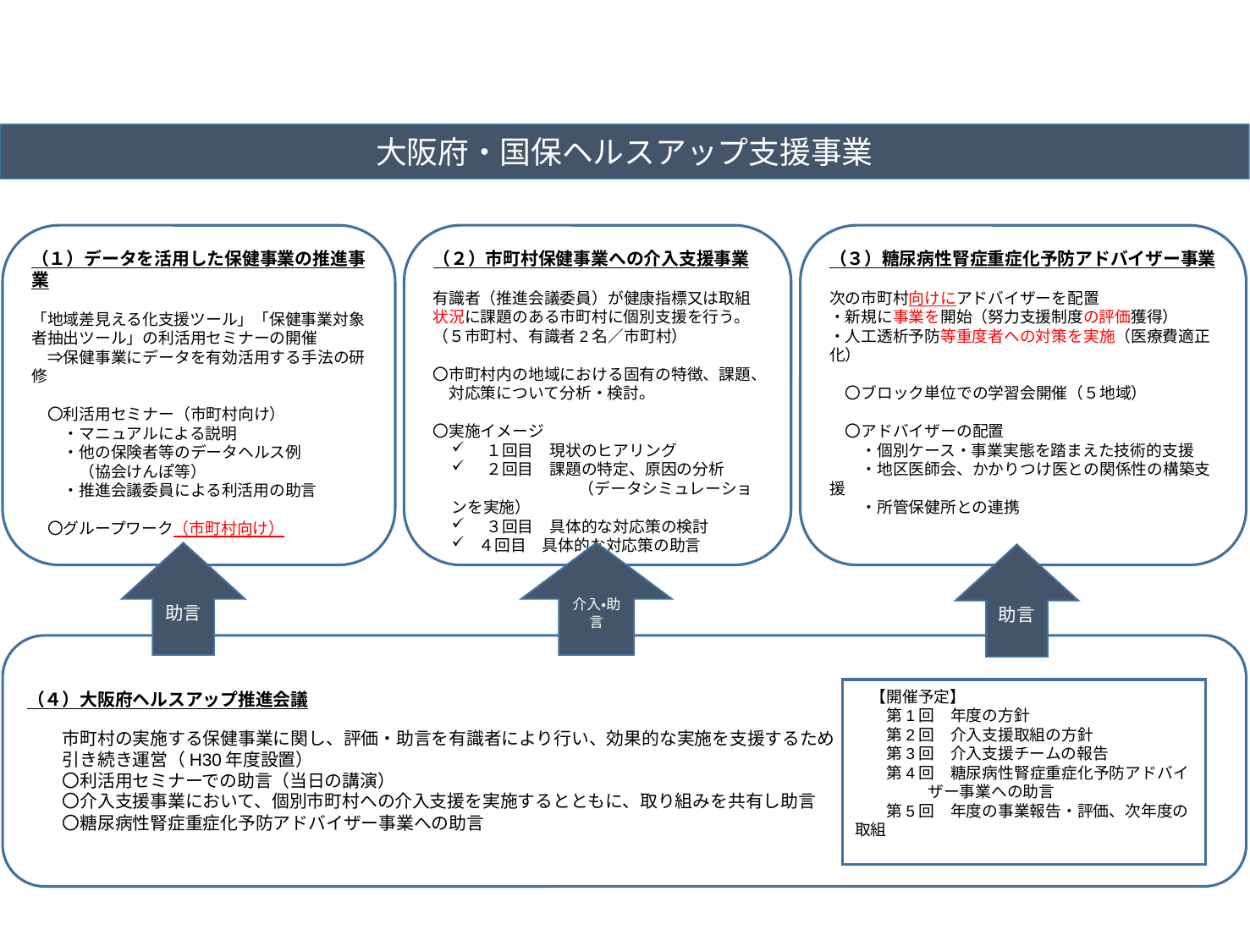

大阪府・国保ヘルスアップ支援事業
（１）データを活用した保健事業の推進事業

「地域差見える化支援ツール」「保健事業対象者抽出ツール」の利活用セミナーの開催
　⇒保健事業にデータを有効活用する手法の研修

　〇利活用セミナー（市町村向け）
　　・マニュアルによる説明
　　・他の保険者等のデータヘルス例
　　　（協会けんぽ等）
　　・推進会議委員による利活用の助言

　〇グループワーク（市町村向け）

（２）市町村保健事業への介入支援事業

有識者（推進会議委員）が健康指標又は取組
状況に課題のある市町村に個別支援を行う。
（５市町村、有識者2名／市町村）

〇市町村内の地域における固有の特徴、課題、
　対応策について分析・検討。

〇実施イメージ
　１回目　現状のヒアリング
　２回目　課題の特定、原因の分析
　　　　　　　　（データシミュレーションを実施）
　３回目　具体的な対応策の検討
４回目　具体的な対応策の助言
（３）糖尿病性腎症重症化予防アドバイザー事業

次の市町村向けにアドバイザーを配置
・新規に事業を開始（努力支援制度の評価獲得）
・人工透析予防等重度者への対策を実施（医療費適正化）

　〇ブロック単位での学習会開催（５地域）

　〇アドバイザーの配置
　　・個別ケース・事業実態を踏まえた技術的支援
　　・地区医師会、かかりつけ医との関係性の構築支援
　　・所管保健所との連携
介入・助言
助言
助言
（４）大阪府ヘルスアップ推進会議

　　市町村の実施する保健事業に関し、評価・助言を有識者により行い、効果的な実施を支援するため
　　引き続き運営（H30年度設置）
　　〇利活用セミナーでの助言（当日の講演）
　　〇介入支援事業において、個別市町村への介入支援を実施するとともに、取り組みを共有し助言
　　〇糖尿病性腎症重症化予防アドバイザー事業への助言
　【開催予定】
　　第1回　年度の方針
　　第2回　介入支援取組の方針
　　第3回　介入支援チームの報告
　　第4回　糖尿病性腎症重症化予防アドバイザー事業への助言
　　第5回　年度の事業報告・評価、次年度の取組